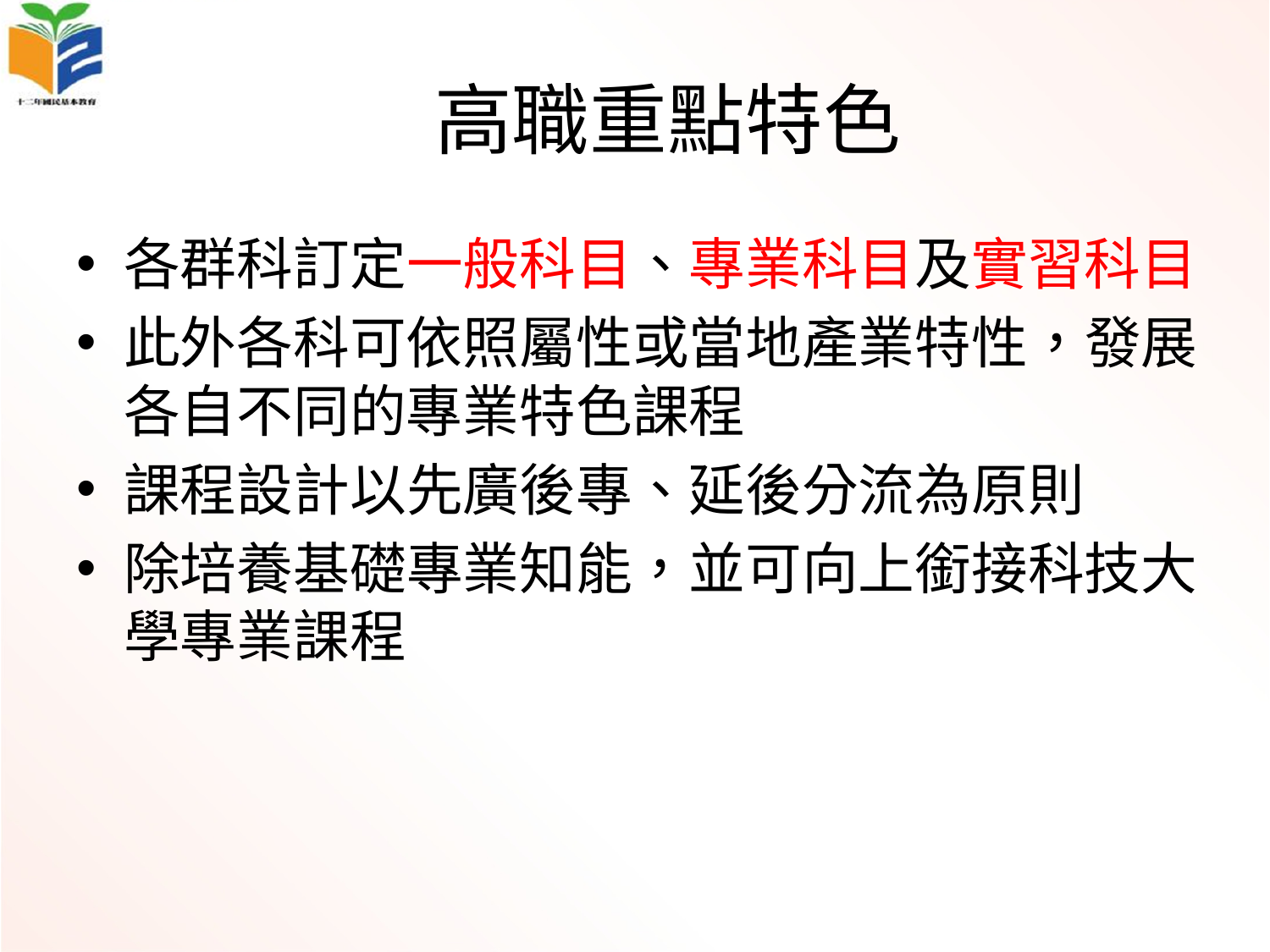

# 高職重點特色
各群科訂定一般科目、專業科目及實習科目
此外各科可依照屬性或當地產業特性，發展各自不同的專業特色課程
課程設計以先廣後專、延後分流為原則
除培養基礎專業知能，並可向上銜接科技大學專業課程